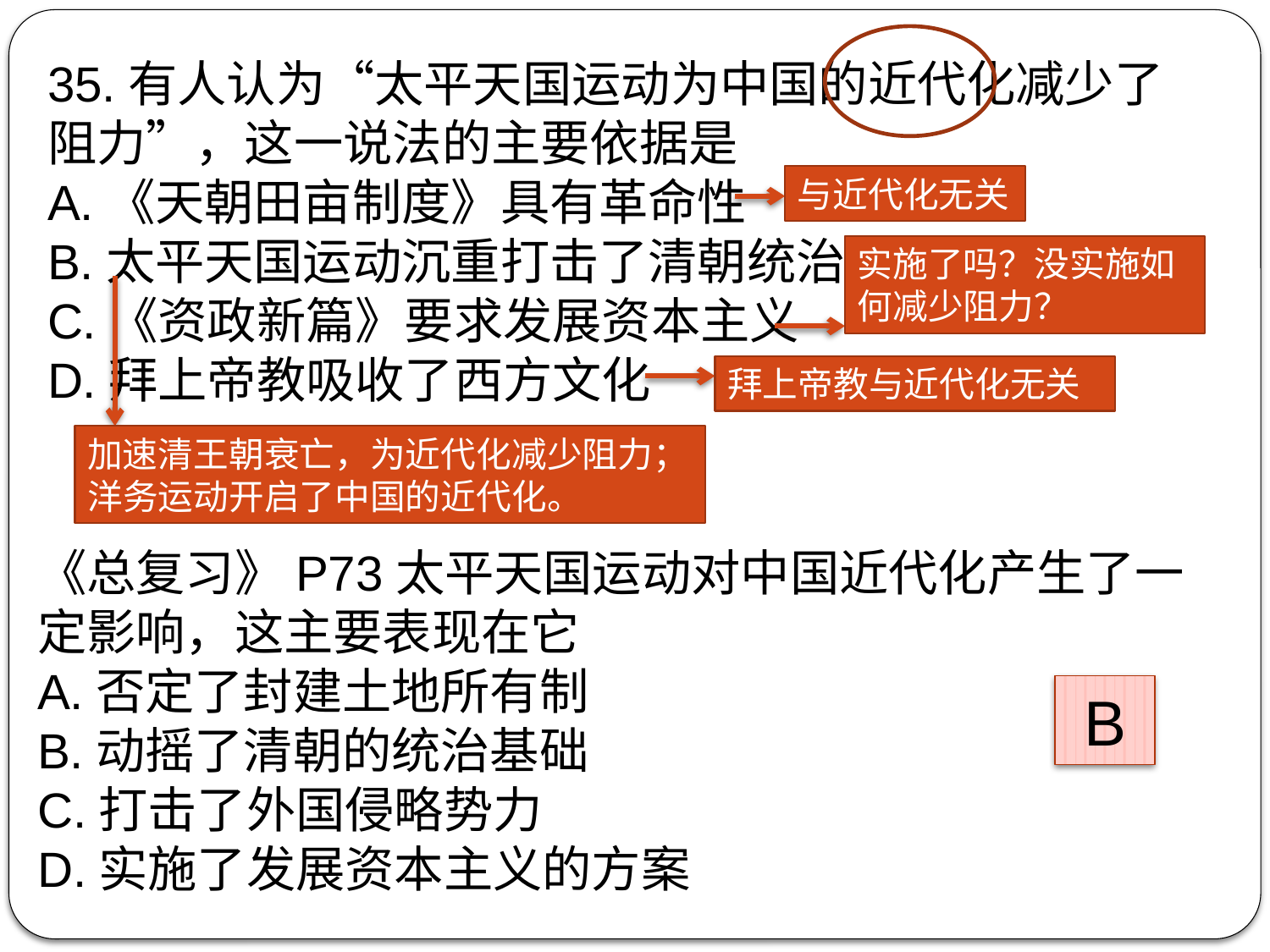

35.有人认为“太平天国运动为中国的近代化减少了阻力”，这一说法的主要依据是
A.《天朝田亩制度》具有革命性
B.太平天国运动沉重打击了清朝统治
C.《资政新篇》要求发展资本主义
D.拜上帝教吸收了西方文化
与近代化无关
实施了吗？没实施如何减少阻力？
拜上帝教与近代化无关
加速清王朝衰亡，为近代化减少阻力；洋务运动开启了中国的近代化。
《总复习》P73太平天国运动对中国近代化产生了一定影响，这主要表现在它
A.否定了封建土地所有制
B.动摇了清朝的统治基础
C.打击了外国侵略势力
D.实施了发展资本主义的方案
B